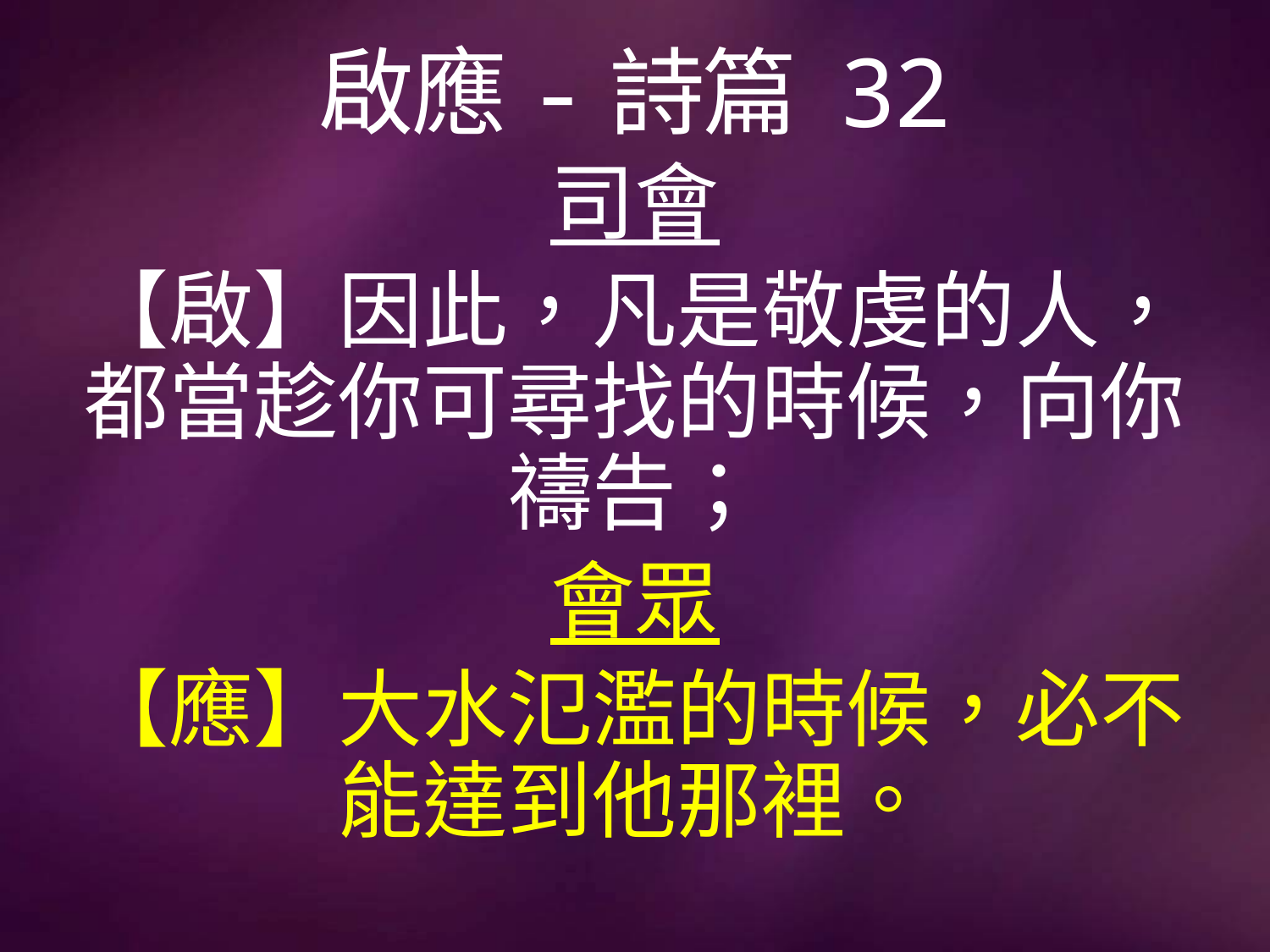

# 啟應-詩篇 32
司會
【啟】因此，凡是敬虔的人，都當趁你可尋找的時候，向你禱告；
會眾
【應】大水氾濫的時候，必不能達到他那裡。